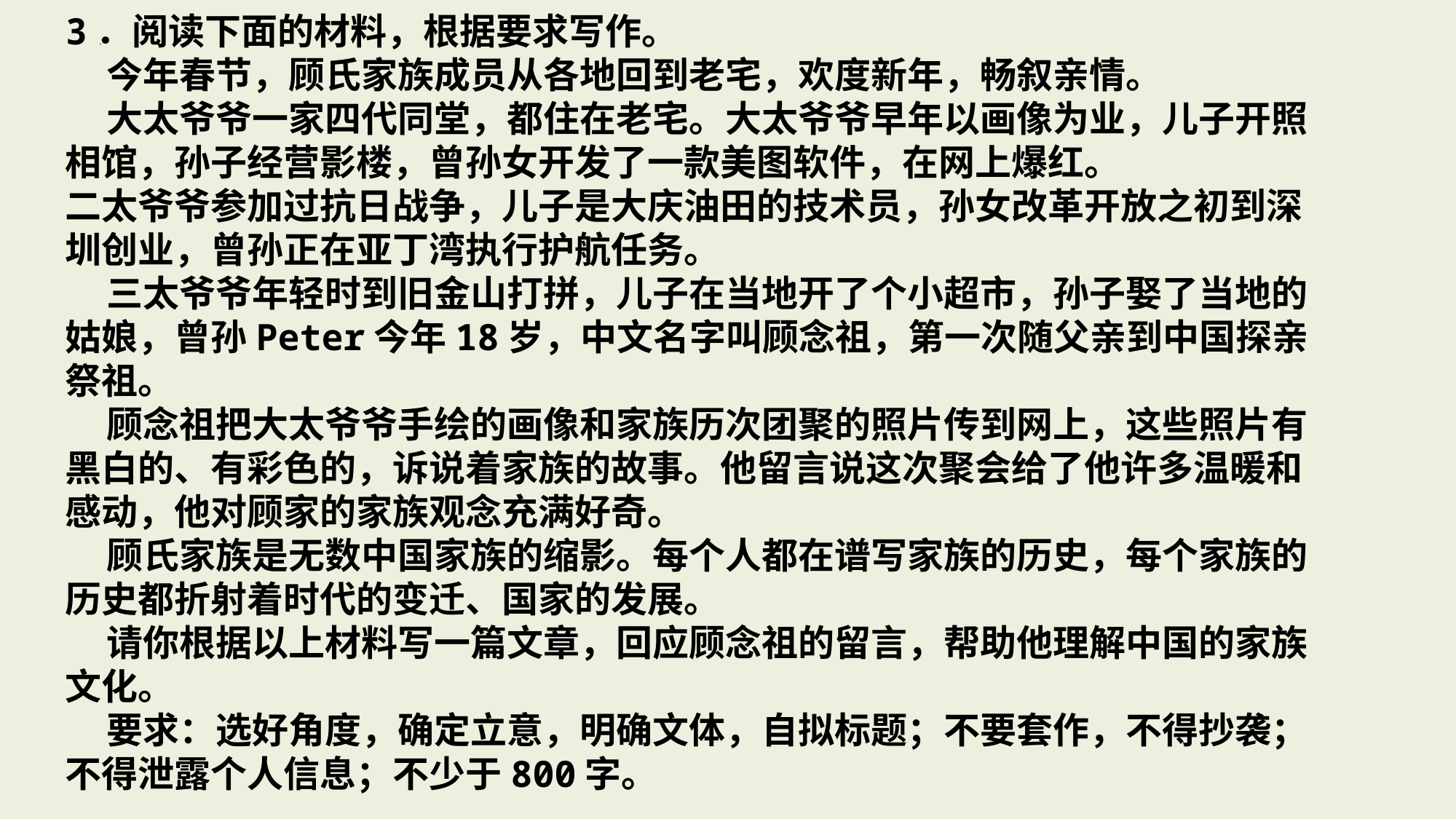

3．阅读下面的材料，根据要求写作。
    今年春节，顾氏家族成员从各地回到老宅，欢度新年，畅叙亲情。
    大太爷爷一家四代同堂，都住在老宅。大太爷爷早年以画像为业，儿子开照相馆，孙子经营影楼，曾孙女开发了一款美图软件，在网上爆红。
二太爷爷参加过抗日战争，儿子是大庆油田的技术员，孙女改革开放之初到深圳创业，曾孙正在亚丁湾执行护航任务。
    三太爷爷年轻时到旧金山打拼，儿子在当地开了个小超市，孙子娶了当地的姑娘，曾孙Peter今年18岁，中文名字叫顾念祖，第一次随父亲到中国探亲祭祖。
    顾念祖把大太爷爷手绘的画像和家族历次团聚的照片传到网上，这些照片有黑白的、有彩色的，诉说着家族的故事。他留言说这次聚会给了他许多温暖和感动，他对顾家的家族观念充满好奇。
    顾氏家族是无数中国家族的缩影。每个人都在谱写家族的历史，每个家族的历史都折射着时代的变迁、国家的发展。
    请你根据以上材料写一篇文章，回应顾念祖的留言，帮助他理解中国的家族文化。
    要求：选好角度，确定立意，明确文体，自拟标题；不要套作，不得抄袭；不得泄露个人信息；不少于800字。